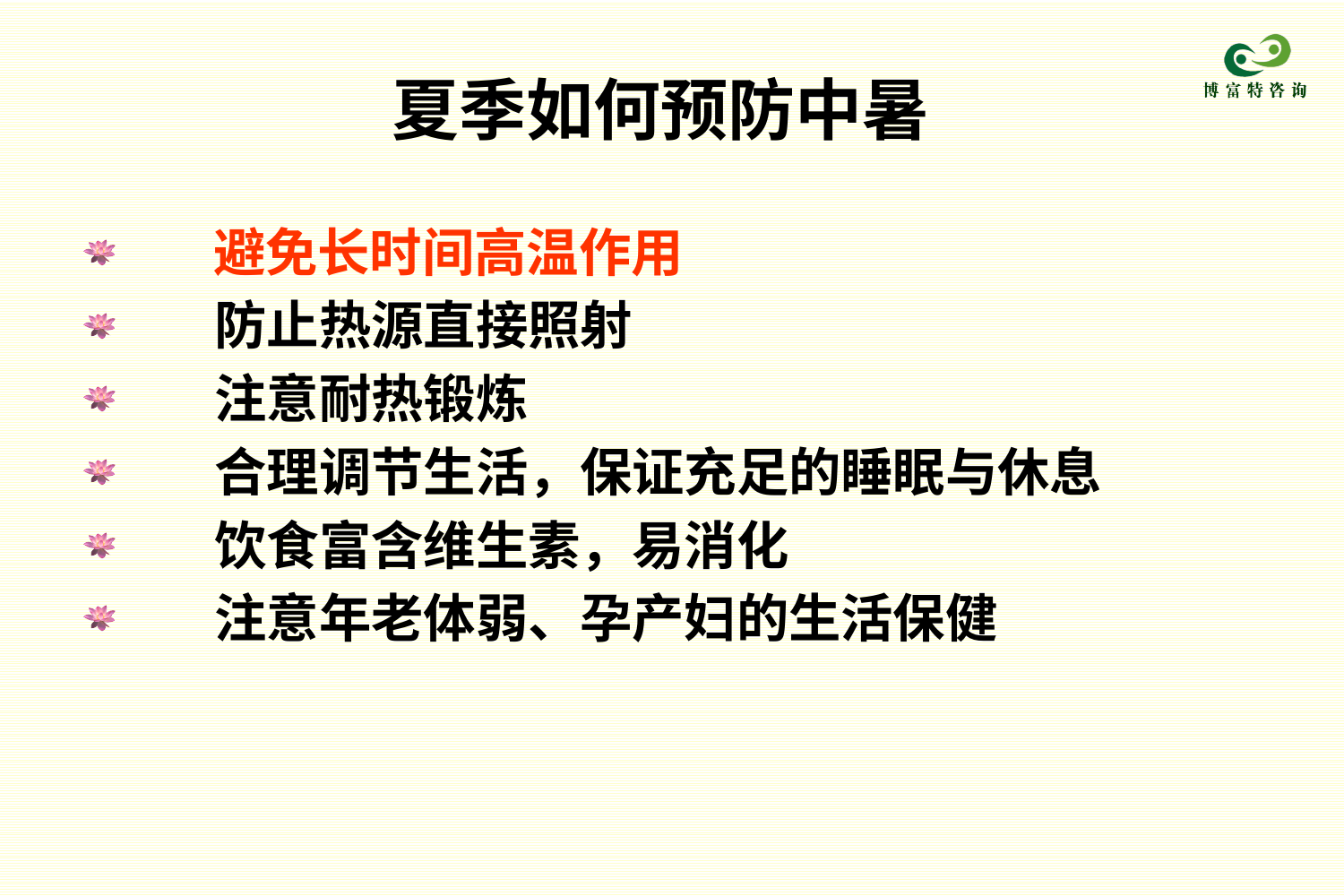

# 夏季如何预防中暑
      避免长时间高温作用
      防止热源直接照射
      注意耐热锻炼
      合理调节生活，保证充足的睡眠与休息
      饮食富含维生素，易消化
      注意年老体弱、孕产妇的生活保健

13